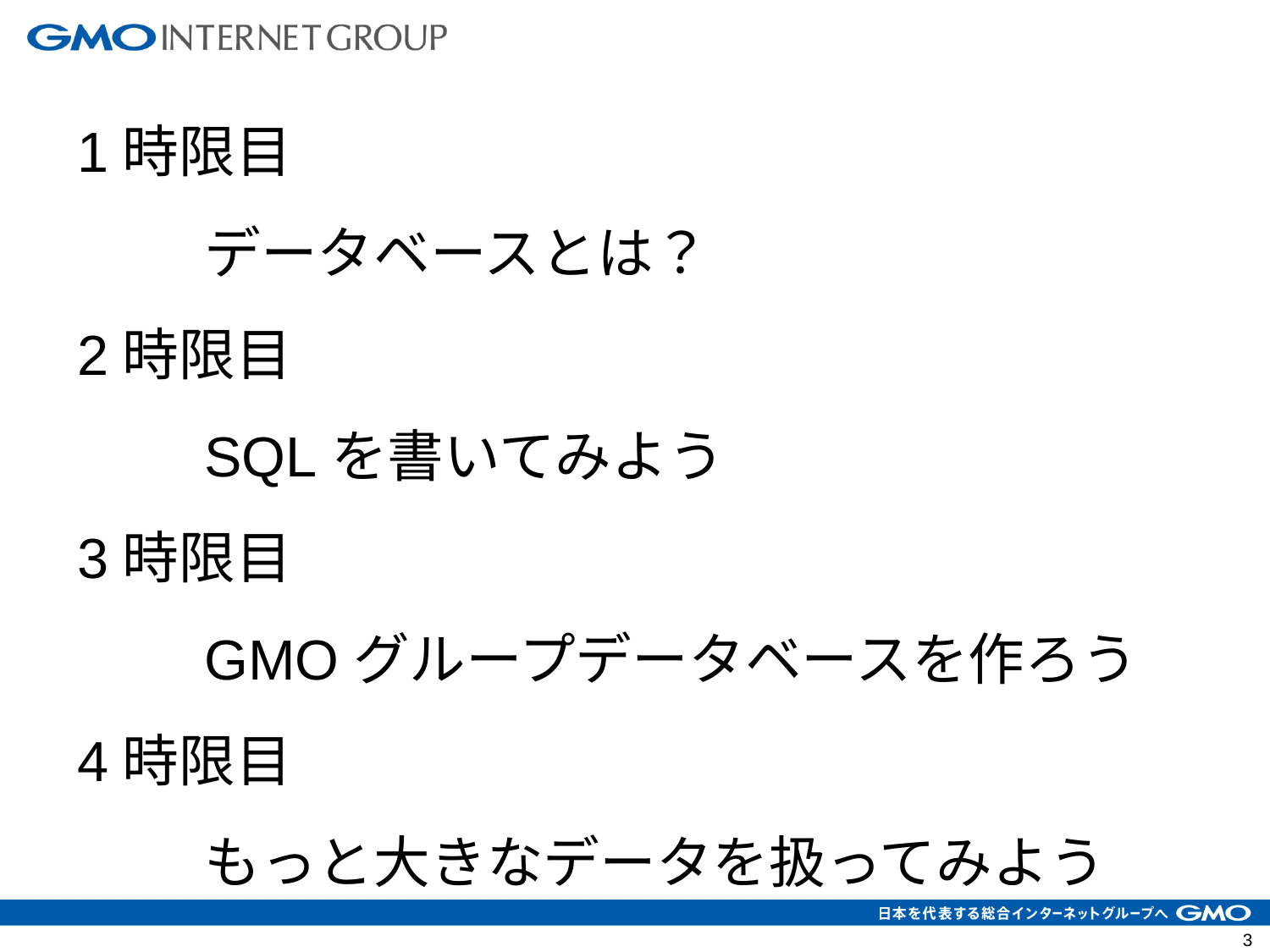

1時限目
	データベースとは？
2時限目
	SQLを書いてみよう
3時限目
	GMOグループデータベースを作ろう
4時限目
	もっと大きなデータを扱ってみよう